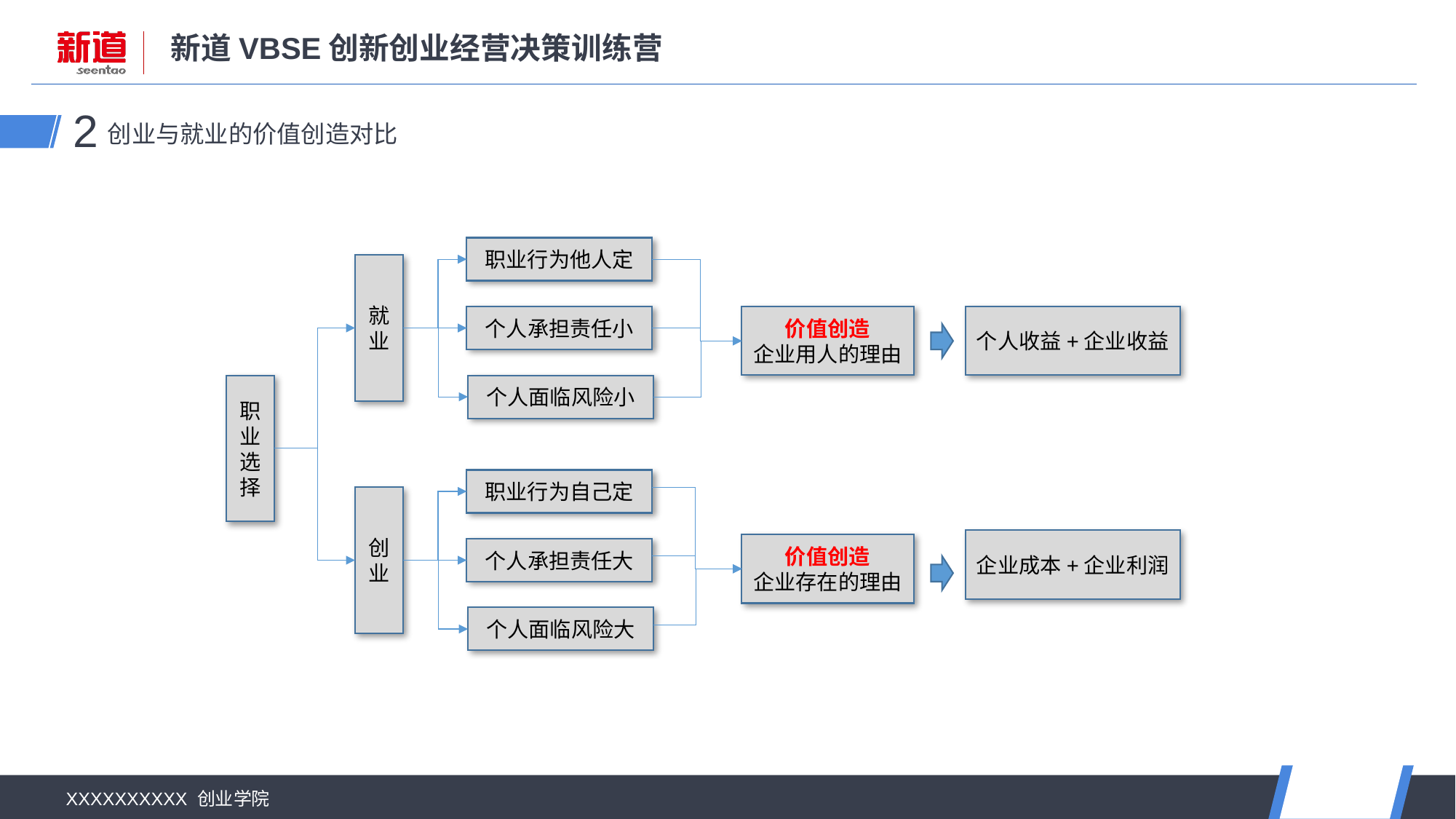

创业与就业的价值创造对比
2
职业行为他人定
就业
个人承担责任小
价值创造
企业用人的理由
个人收益+企业收益

职业选择
个人面临风险小
职业行为自己定
创业
企业成本+企业利润
价值创造
企业存在的理由
个人承担责任大

个人面临风险大
16